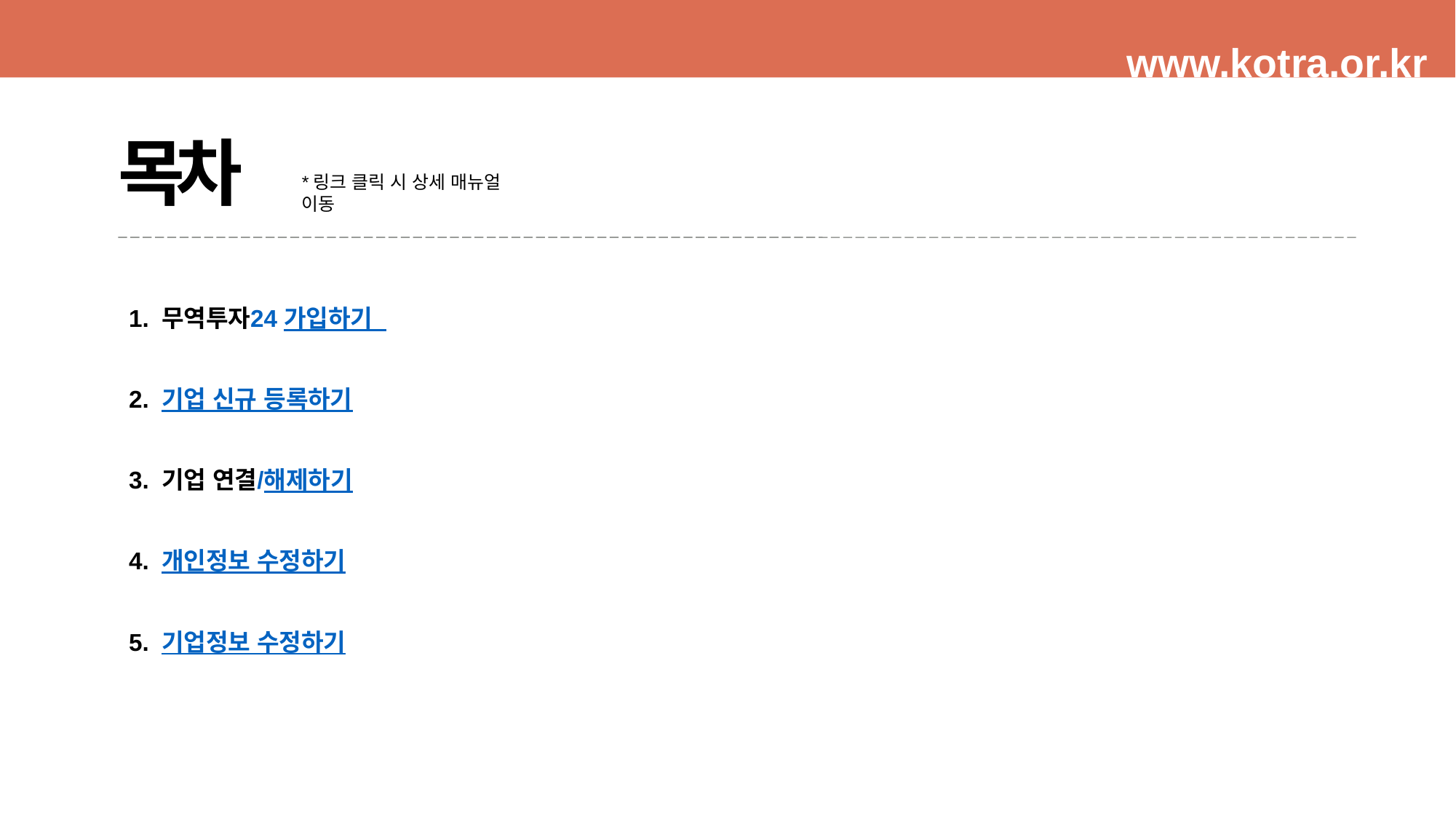

www.kotra.or.kr
목차
*링크 클릭 시 상세 매뉴얼 이동
무역투자24

1. 무역투자24 가입하기
2. 기업 신규 등록하기
3. 기업 연결/해제하기
4. 개인정보 수정하기
5. 기업정보 수정하기

Part 2
상세 매뉴얼